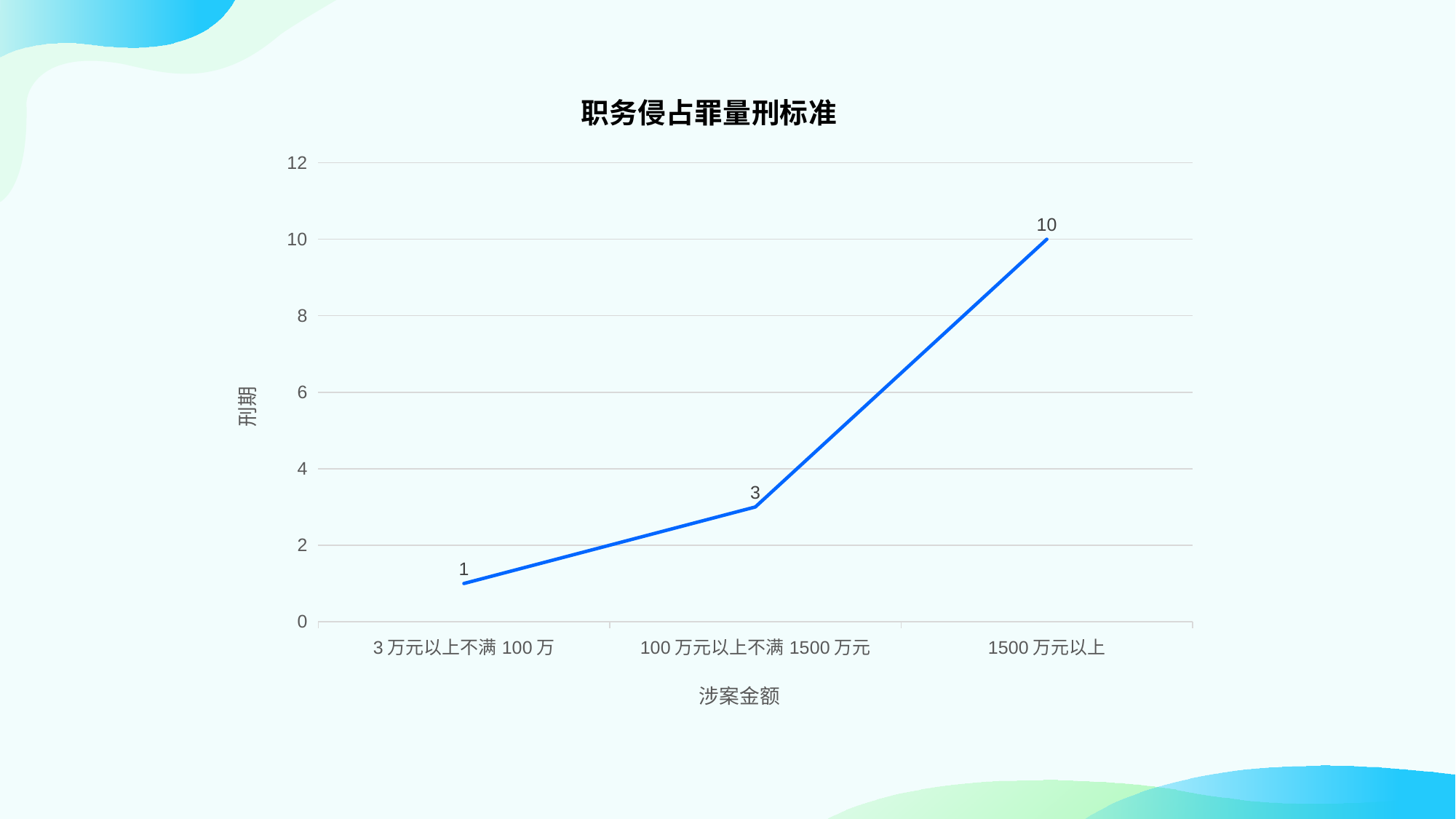

### Chart: 职务侵占罪量刑标准

| Category | 刑期 |
|---|---|
| 3万元以上不满100万 | 1.0 |
| 100万元以上不满1500万元 | 3.0 |
| 1500万元以上 | 10.0 |